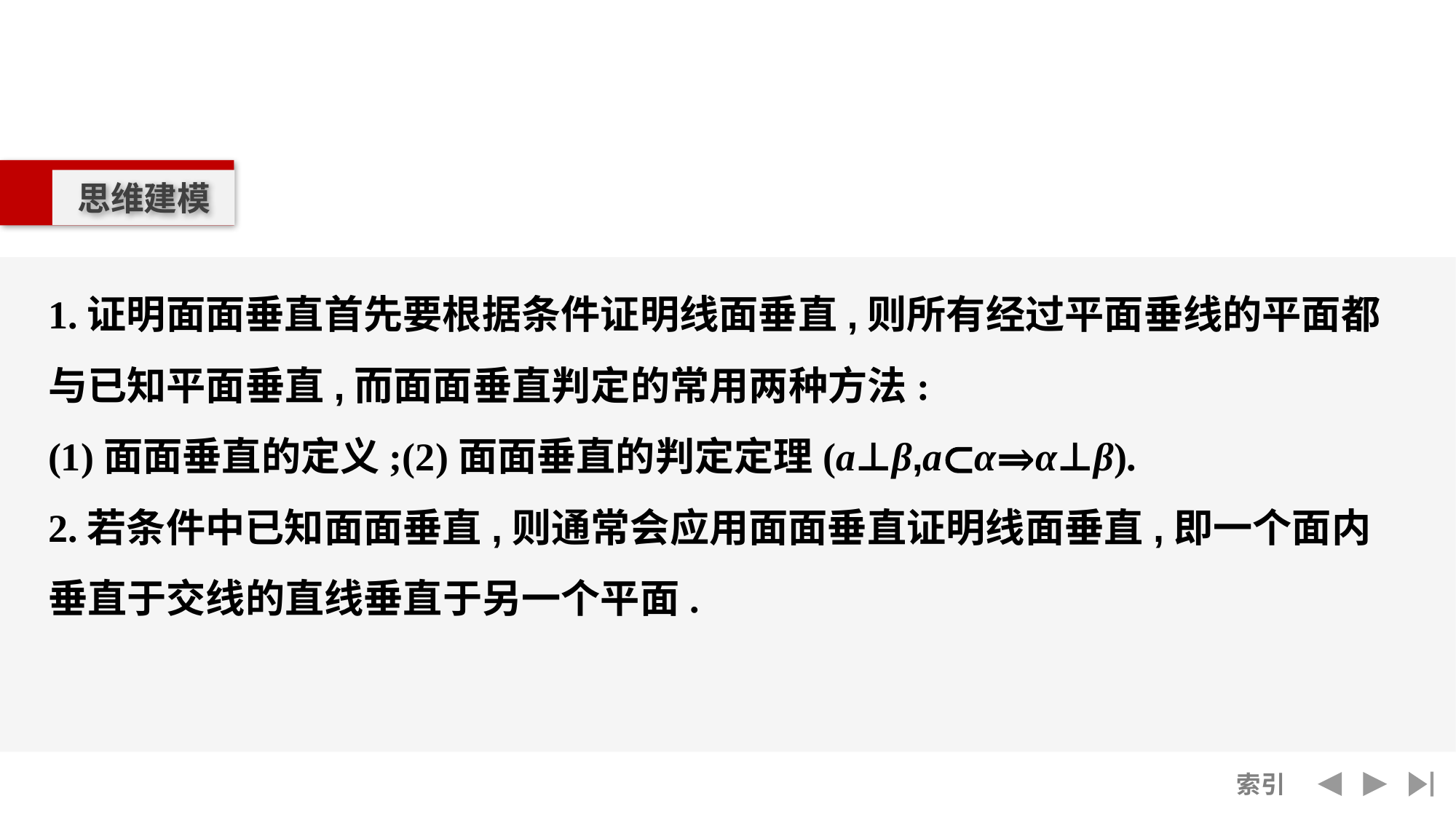

思维建模

1.证明面面垂直首先要根据条件证明线面垂直,则所有经过平面垂线的平面都与已知平面垂直,而面面垂直判定的常用两种方法:
(1)面面垂直的定义;(2)面面垂直的判定定理(a⊥β,a⊂α⇒α⊥β).
2.若条件中已知面面垂直,则通常会应用面面垂直证明线面垂直,即一个面内垂直于交线的直线垂直于另一个平面.